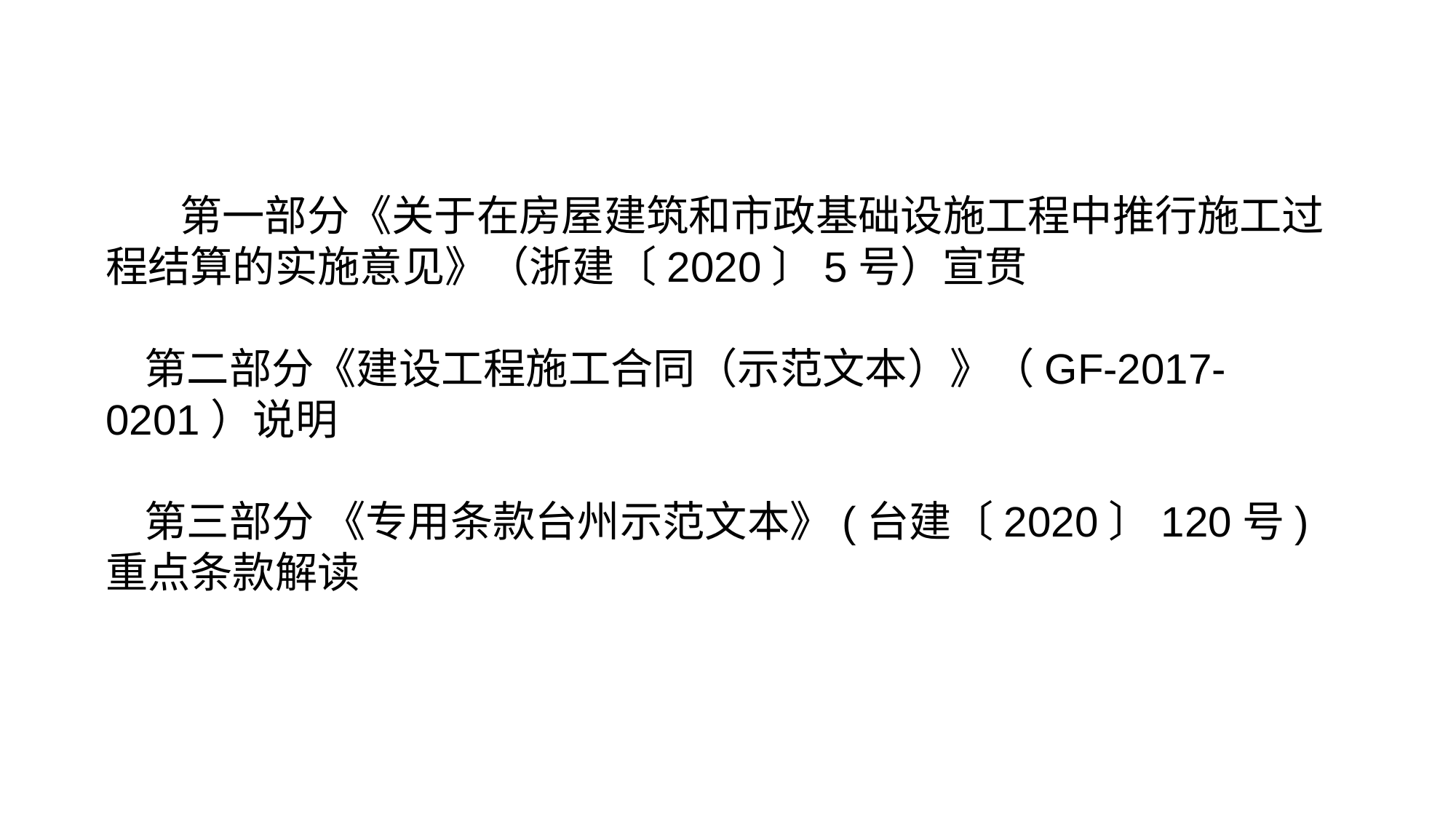

第一部分《关于在房屋建筑和市政基础设施工程中推行施工过程结算的实施意见》（浙建〔2020〕5号）宣贯

   第二部分《建设工程施工合同（示范文本）》（GF-2017-0201）说明

   第三部分 《专用条款台州示范文本》(台建〔2020〕120号)重点条款解读